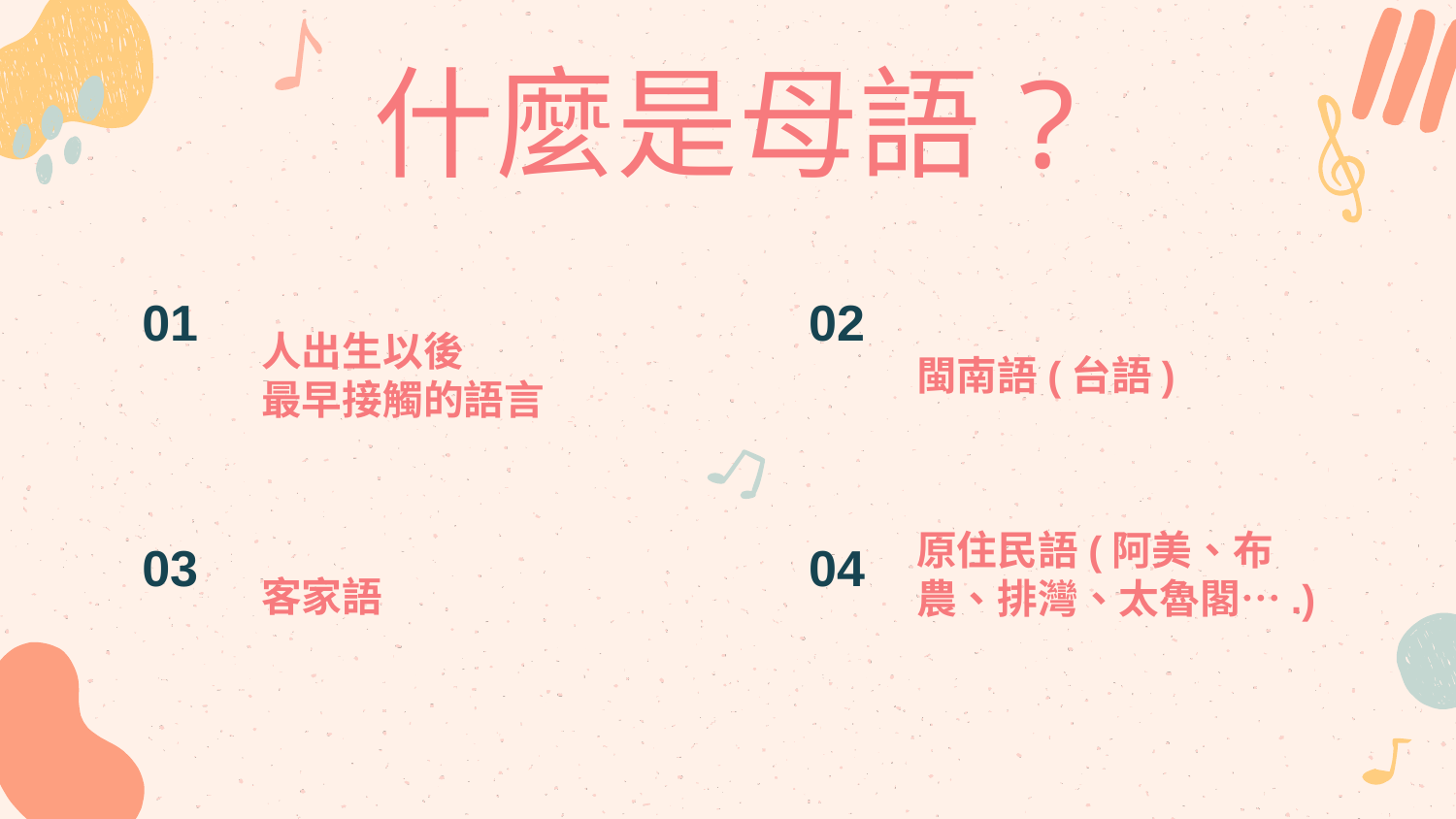

什麼是母語?
01
02
人出生以後
最早接觸的語言
# 閩南語(台語)

原住民語(阿美、布農、排灣、太魯閣….)
03
04
客家語